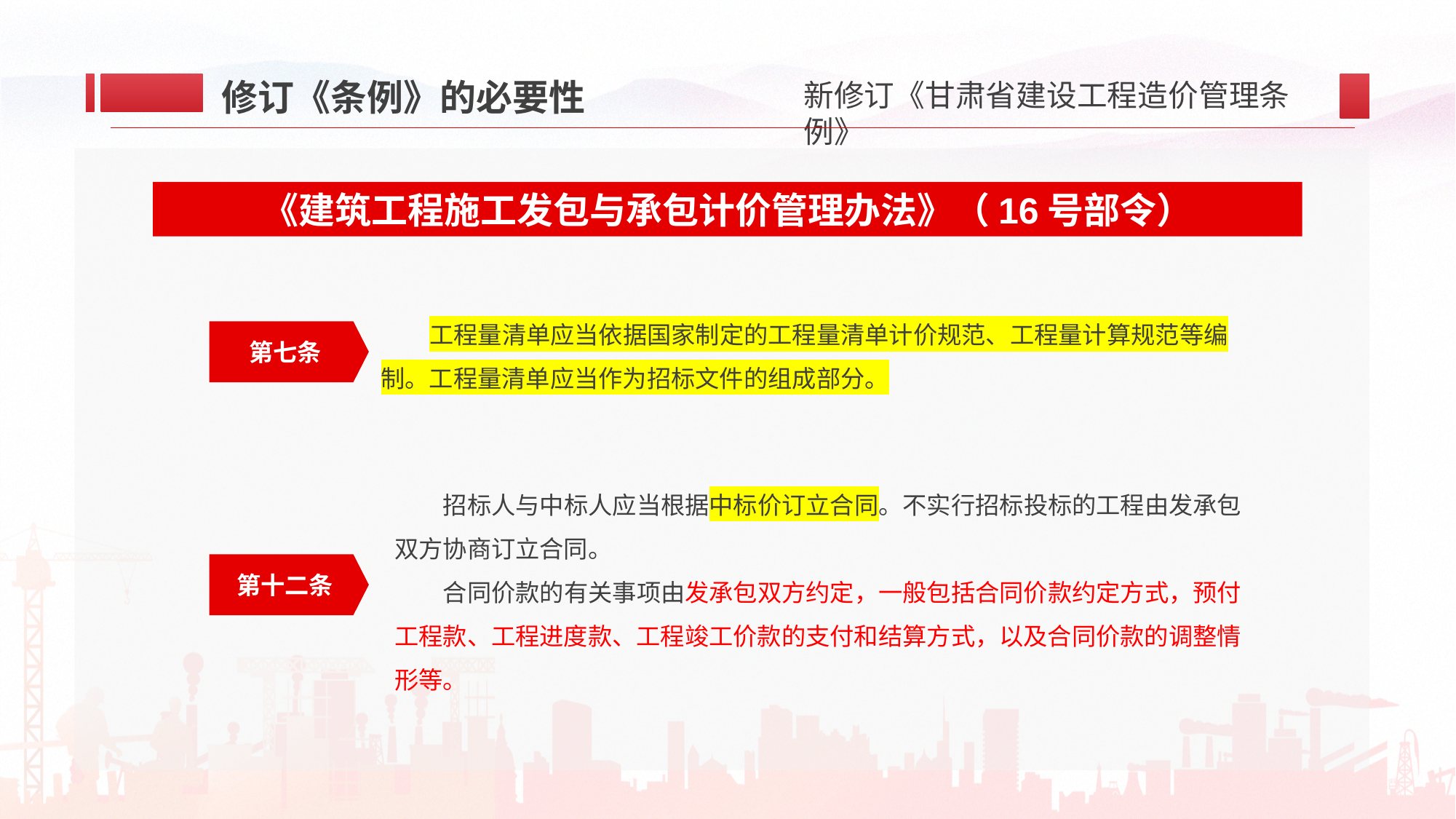

修订《条例》的必要性
《建筑工程施工发包与承包计价管理办法》（16号部令）
工程量清单应当依据国家制定的工程量清单计价规范、工程量计算规范等编制。工程量清单应当作为招标文件的组成部分。
第七条
招标人与中标人应当根据中标价订立合同。不实行招标投标的工程由发承包双方协商订立合同。
合同价款的有关事项由发承包双方约定，一般包括合同价款约定方式，预付工程款、工程进度款、工程竣工价款的支付和结算方式，以及合同价款的调整情形等。
第十二条